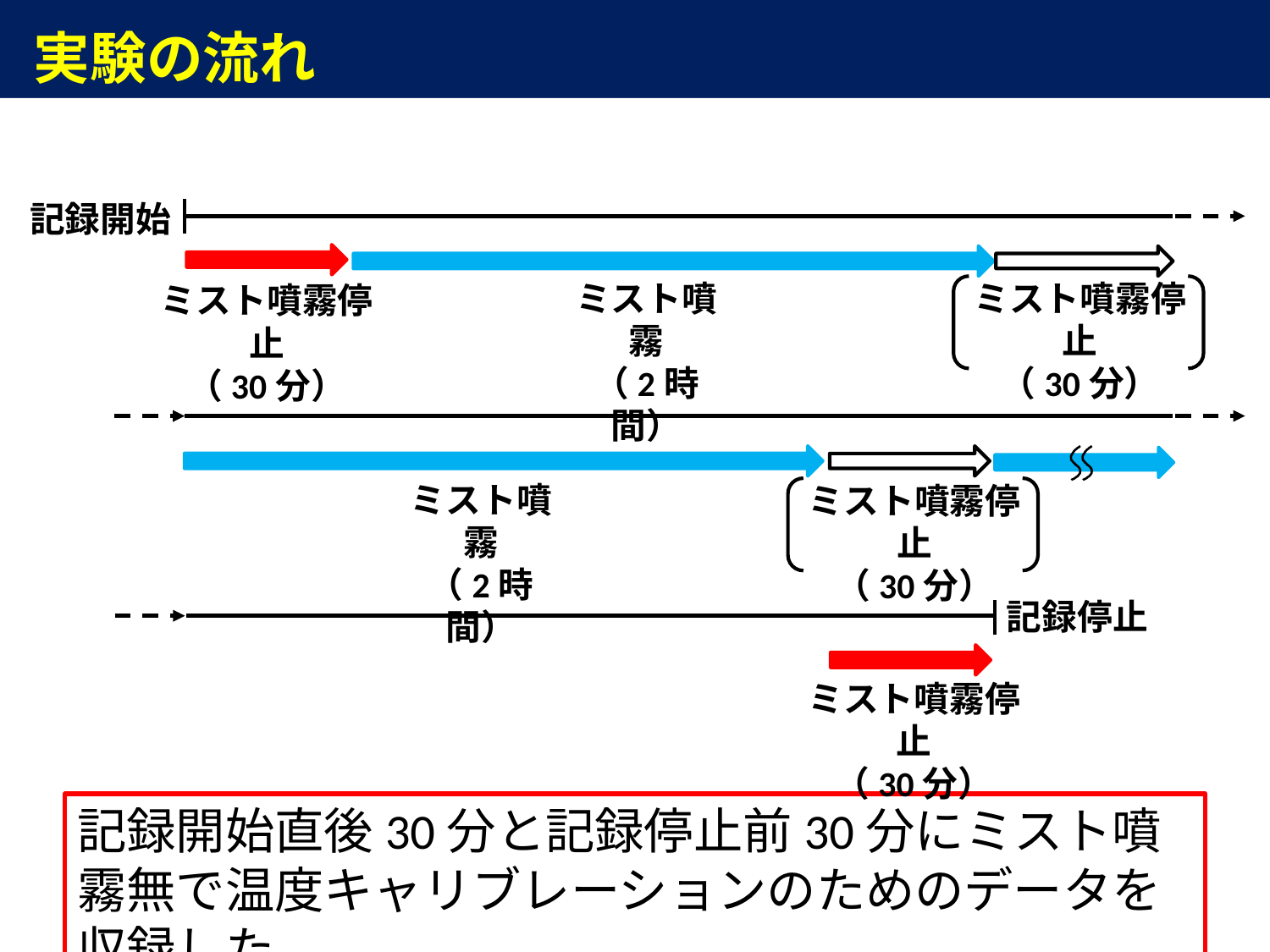

実験の流れ
S
記録開始

ミスト噴霧
（2時間）

ミスト噴霧停止
（30分）
ミスト噴霧停止
（30分）

ミスト噴霧
（2時間）

ミスト噴霧停止
（30分）

記録停止

ミスト噴霧停止
（30分）
記録開始直後30分と記録停止前30分にミスト噴霧無で温度キャリブレーションのためのデータを収録した。